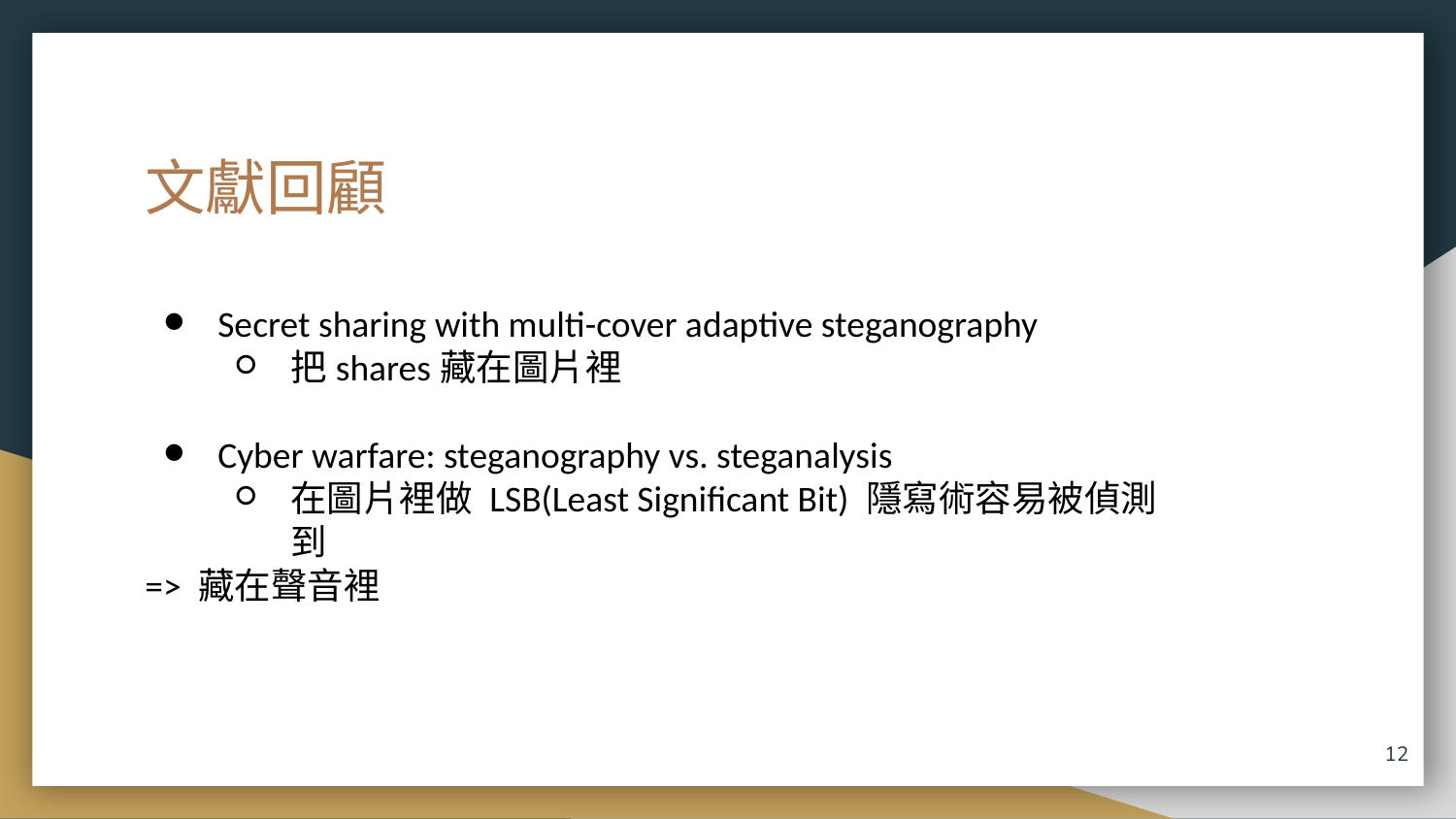

# 文獻回顧
Secret sharing with multi-cover adaptive steganography
把shares藏在圖片裡

Cyber warfare: steganography vs. steganalysis
在圖片裡做 LSB(Least Significant Bit) 隱寫術容易被偵測到
=> 藏在聲音裡
12